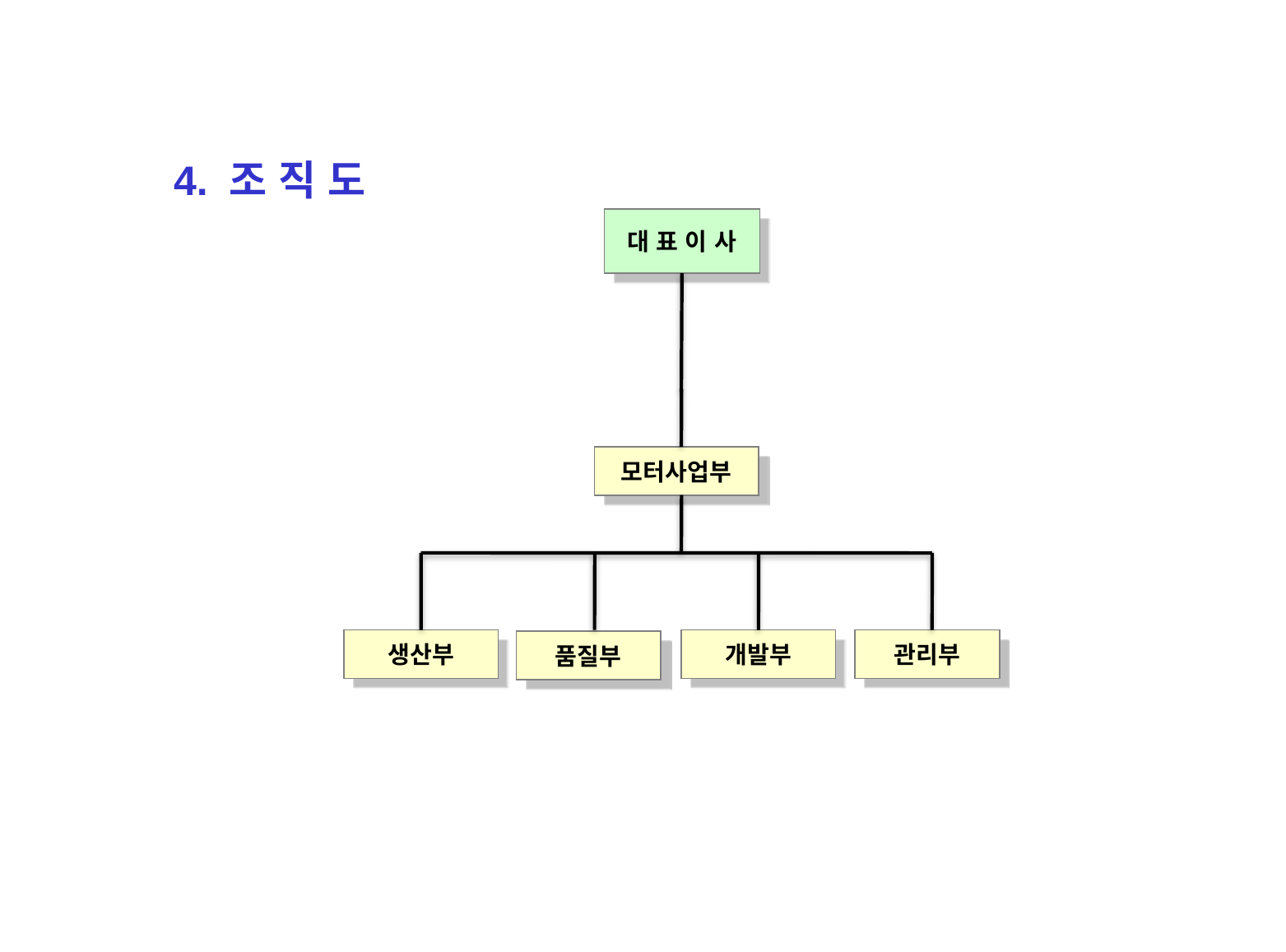

# 4. 조 직 도
대 표 이 사
모터사업부
생산부
개발부
관리부
품질부